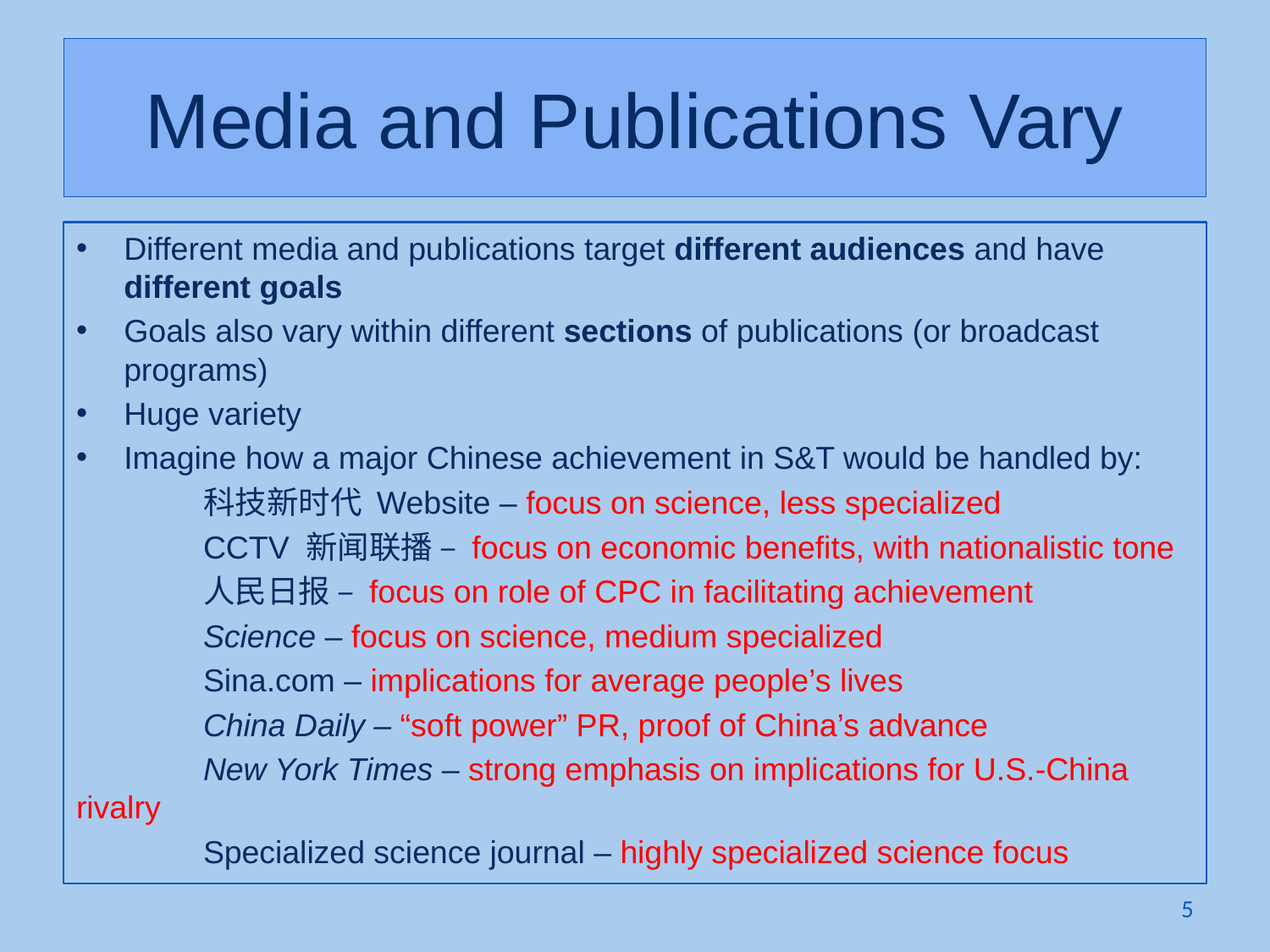

# Media and Publications Vary
Different media and publications target different audiences and have different goals
Goals also vary within different sections of publications (or broadcast programs)
Huge variety
Imagine how a major Chinese achievement in S&T would be handled by:
	科技新时代 Website – focus on science, less specialized
	CCTV 新闻联播 – focus on economic benefits, with nationalistic tone
	人民日报 – focus on role of CPC in facilitating achievement
	Science – focus on science, medium specialized
	Sina.com – implications for average people’s lives
	China Daily – “soft power” PR, proof of China’s advance
	New York Times – strong emphasis on implications for U.S.-China rivalry
	Specialized science journal – highly specialized science focus
5